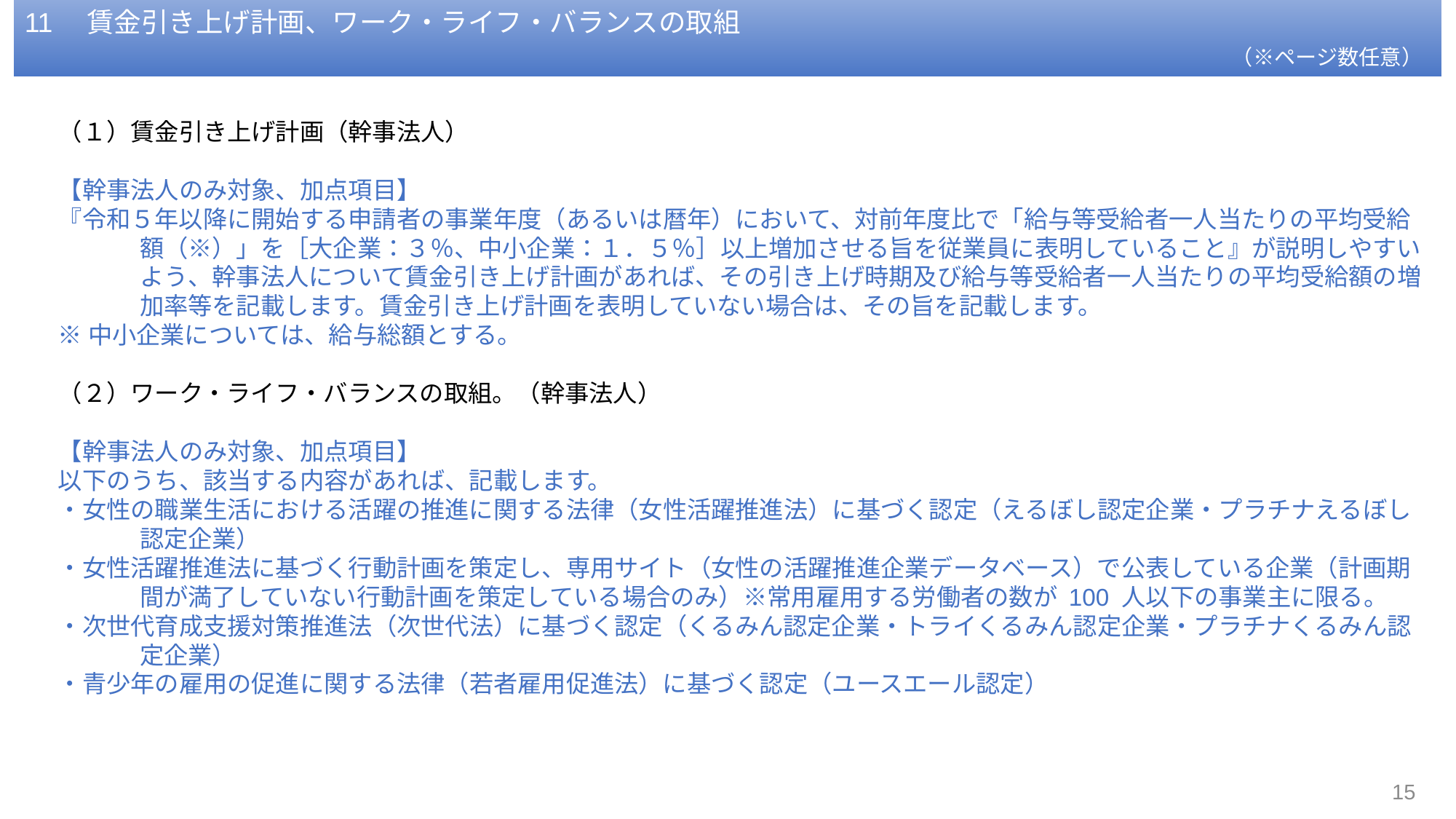

11　賃金引き上げ計画、ワーク・ライフ・バランスの取組

（※ページ数任意）
（１）賃金引き上げ計画（幹事法人）

【幹事法人のみ対象、加点項目】
『令和５年以降に開始する申請者の事業年度（あるいは暦年）において、対前年度比で「給与等受給者一人当たりの平均受給額（※）」を［大企業：３％、中小企業：１．５％］以上増加させる旨を従業員に表明していること』が説明しやすいよう、幹事法人について賃金引き上げ計画があれば、その引き上げ時期及び給与等受給者一人当たりの平均受給額の増加率等を記載します。賃金引き上げ計画を表明していない場合は、その旨を記載します。
※中小企業については、給与総額とする。

（２）ワーク・ライフ・バランスの取組。（幹事法人）

【幹事法人のみ対象、加点項目】
以下のうち、該当する内容があれば、記載します。
・女性の職業生活における活躍の推進に関する法律（女性活躍推進法）に基づく認定（えるぼし認定企業・プラチナえるぼし認定企業）
・女性活躍推進法に基づく行動計画を策定し、専用サイト（女性の活躍推進企業データベース）で公表している企業（計画期間が満了していない行動計画を策定している場合のみ）※常用雇用する労働者の数が 100 人以下の事業主に限る。
・次世代育成支援対策推進法（次世代法）に基づく認定（くるみん認定企業・トライくるみん認定企業・プラチナくるみん認定企業）
・青少年の雇用の促進に関する法律（若者雇用促進法）に基づく認定（ユースエール認定）

15